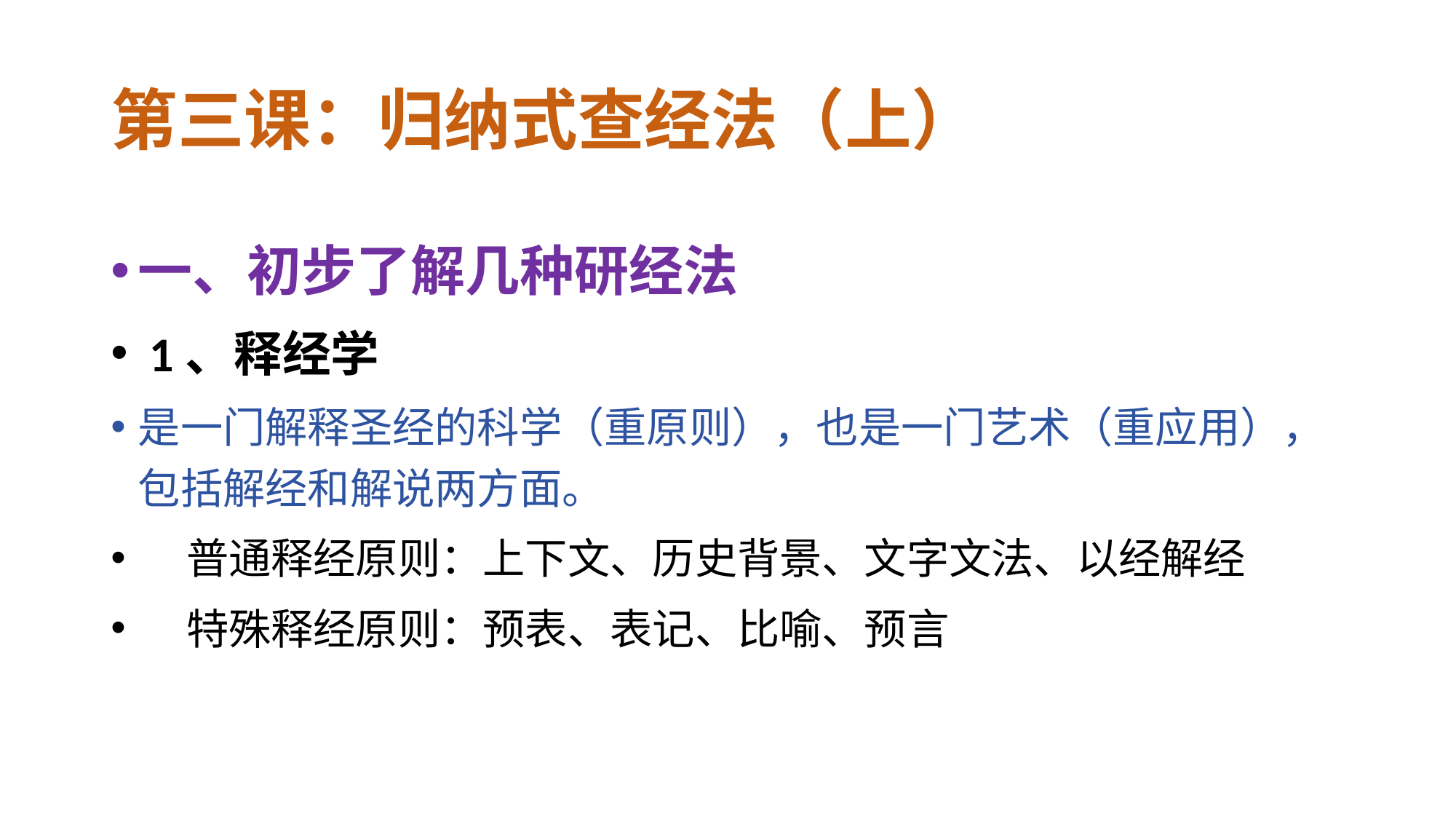

# 第三课：归纳式查经法（上）
一、初步了解几种研经法
 1、释经学
是一门解释圣经的科学（重原则），也是一门艺术（重应用），包括解经和解说两方面。
    普通释经原则：上下文、历史背景、文字文法、以经解经
    特殊释经原则：预表、表记、比喻、预言